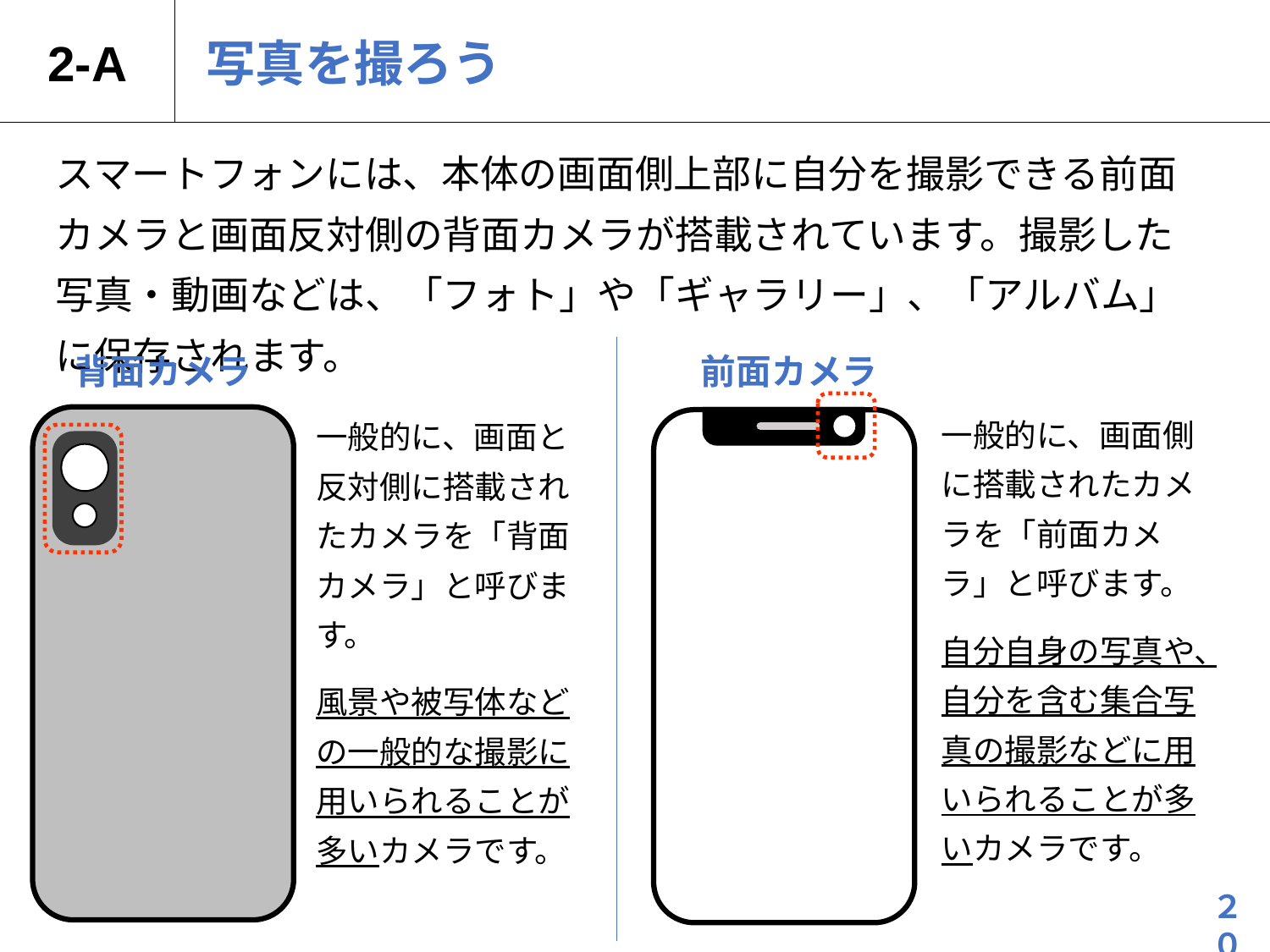

2-A
# 写真を撮ろう
スマートフォンには、本体の画面側上部に自分を撮影できる前面カメラと画面反対側の背面カメラが搭載されています。撮影した写真・動画などは、「フォト」や「ギャラリー」、「アルバム」に保存されます。
背面カメラ
前面カメラ

一般的に、画面側に搭載されたカメラを「前面カメラ」と呼びます。
自分自身の写真や、自分を含む集合写真の撮影などに用いられることが多いカメラです。
一般的に、画面と反対側に搭載されたカメラを「背面カメラ」と呼びます。
風景や被写体などの一般的な撮影に用いられることが多いカメラです。

２０